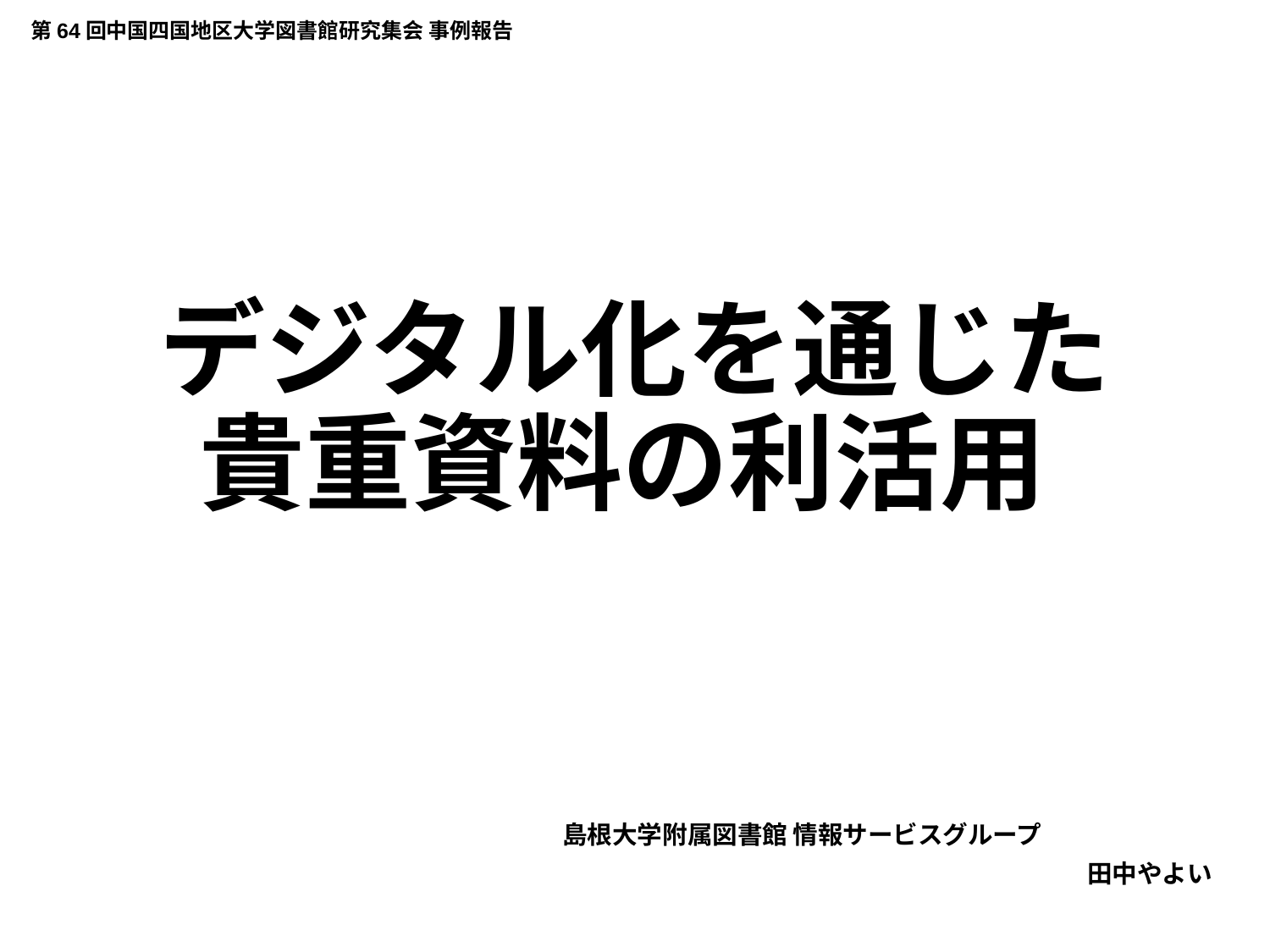

第64回中国四国地区大学図書館研究集会 事例報告
# デジタル化を通じた貴重資料の利活用
島根大学附属図書館 情報サービスグループ
　　　　　　　　　　　　　　　　　　　　　田中やよい